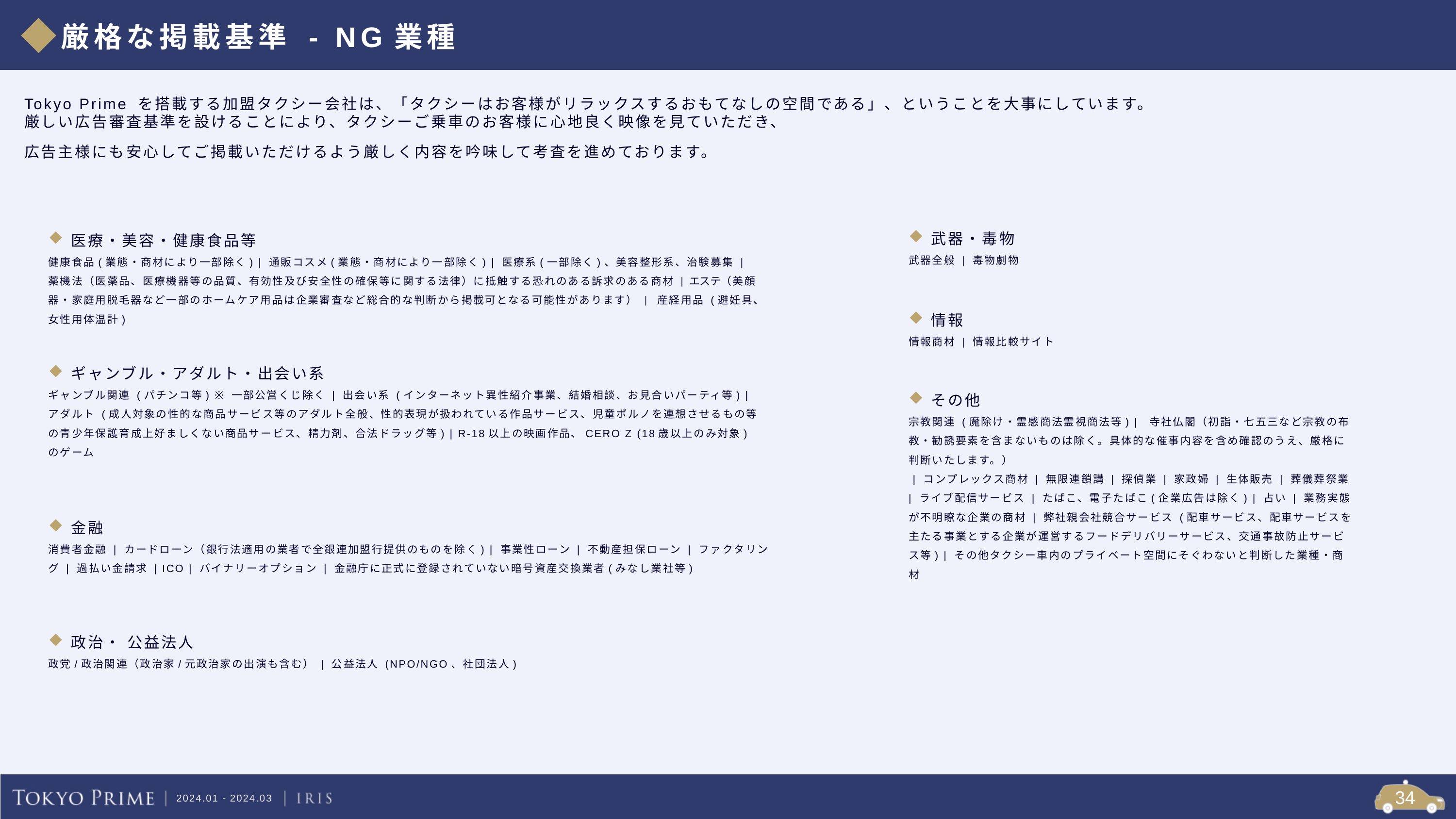

厳格な掲載基準 - NG業種
Tokyo Prime を搭載する加盟タクシー会社は、「タクシーはお客様がリラックスするおもてなしの空間である」、ということを大事にしています。
厳しい広告審査基準を設けることにより、タクシーご乗車のお客様に心地良く映像を見ていただき、
広告主様にも安心してご掲載いただけるよう厳しく内容を吟味して考査を進めております。
武器・毒物
武器全般 | 毒物劇物
医療・美容・健康食品等
健康食品(業態・商材により一部除く) | 通販コスメ(業態・商材により一部除く) | 医療系(一部除く)、美容整形系、治験募集 | 薬機法（医薬品、医療機器等の品質、有効性及び安全性の確保等に関する法律）に抵触する恐れのある訴求のある商材 | エステ（美顔器・家庭用脱毛器など一部のホームケア用品は企業審査など総合的な判断から掲載可となる可能性があります） |  産経用品 (避妊具、女性用体温計)
情報
情報商材 | 情報比較サイト
ギャンブル・アダルト・出会い系
ギャンブル関連 (パチンコ等) ※ 一部公営くじ除く | 出会い系 (インターネット異性紹介事業、結婚相談、お見合いパーティ等) | アダルト (成人対象の性的な商品サービス等のアダルト全般、性的表現が扱われている作品サービス、児童ポルノを連想させるもの等の青少年保護育成上好ましくない商品サービス、精力剤、合法ドラッグ等) | R-18以上の映画作品、CERO Z (18歳以上のみ対象) のゲーム
その他
宗教関連 (魔除け・霊感商法霊視商法等) |  寺社仏閣（初詣・七五三など宗教の布教・勧誘要素を含まないものは除く。具体的な催事内容を含め確認のうえ、厳格に判断いたします。）
 | コンプレックス商材 | 無限連鎖講 | 探偵業 | 家政婦 | 生体販売 | 葬儀葬祭業 | ライブ配信サービス | たばこ、電子たばこ(企業広告は除く) | 占い | 業務実態が不明瞭な企業の商材 | 弊社親会社競合サービス (配車サービス、配車サービスを主たる事業とする企業が運営するフードデリバリーサービス、交通事故防止サービス等) | その他タクシー車内のプライベート空間にそぐわないと判断した業種・商材
金融
消費者金融 | カードローン（銀行法適用の業者で全銀連加盟行提供のものを除く) | 事業性ローン | 不動産担保ローン | ファクタリング | 過払い金請求 | ICO | バイナリーオプション | 金融庁に正式に登録されていない暗号資産交換業者(みなし業社等)
政治・ 公益法人
政党/政治関連（政治家/元政治家の出演も含む） | 公益法人 (NPO/NGO、社団法人)